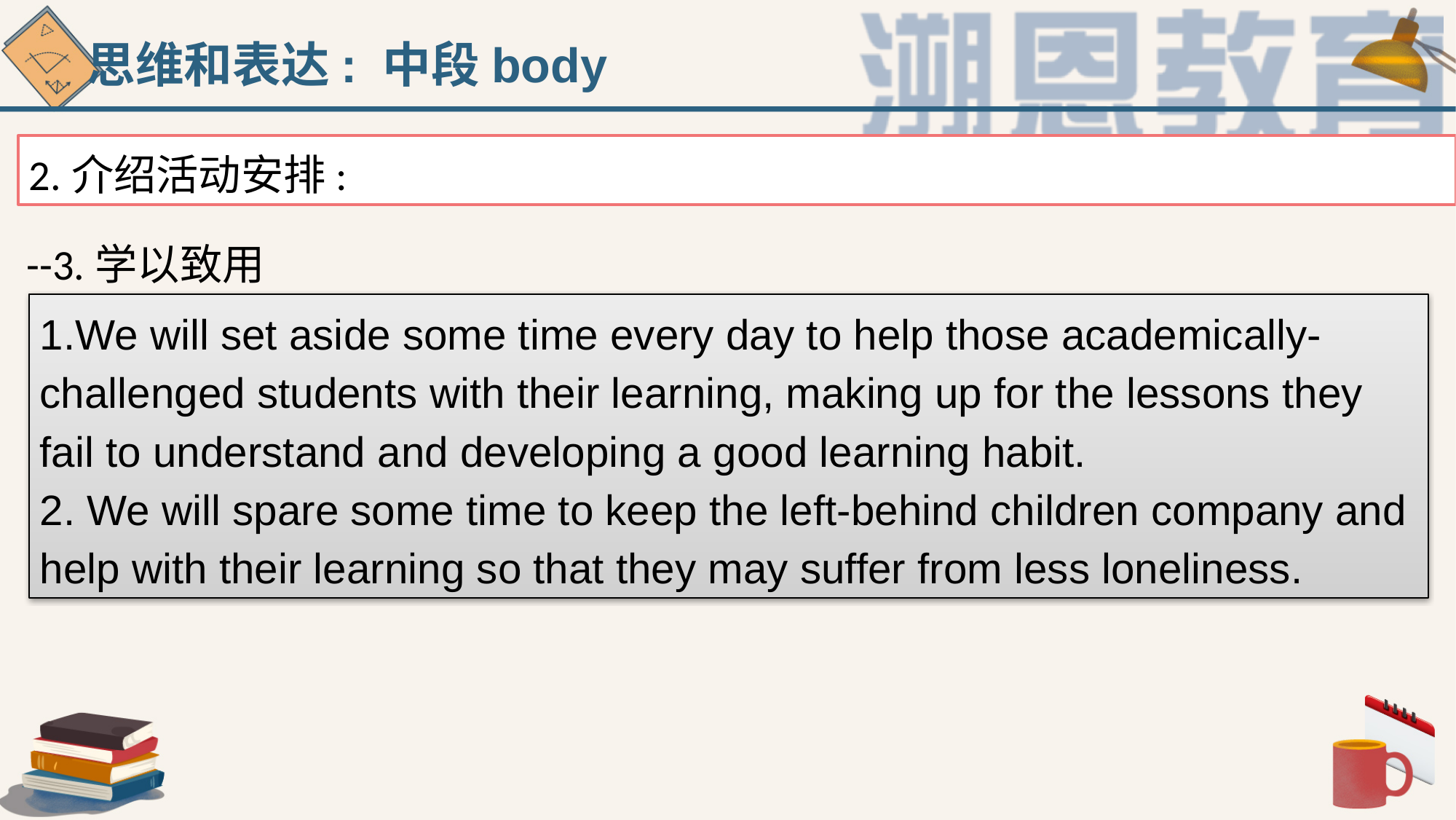

思维和表达: 中段body

2.介绍活动安排:
--3.学以致用
1.We will set aside some time every day to help those academically-challenged students with their learning, making up for the lessons they fail to understand and developing a good learning habit.
2. We will spare some time to keep the left-behind children company and help with their learning so that they may suffer from less loneliness.